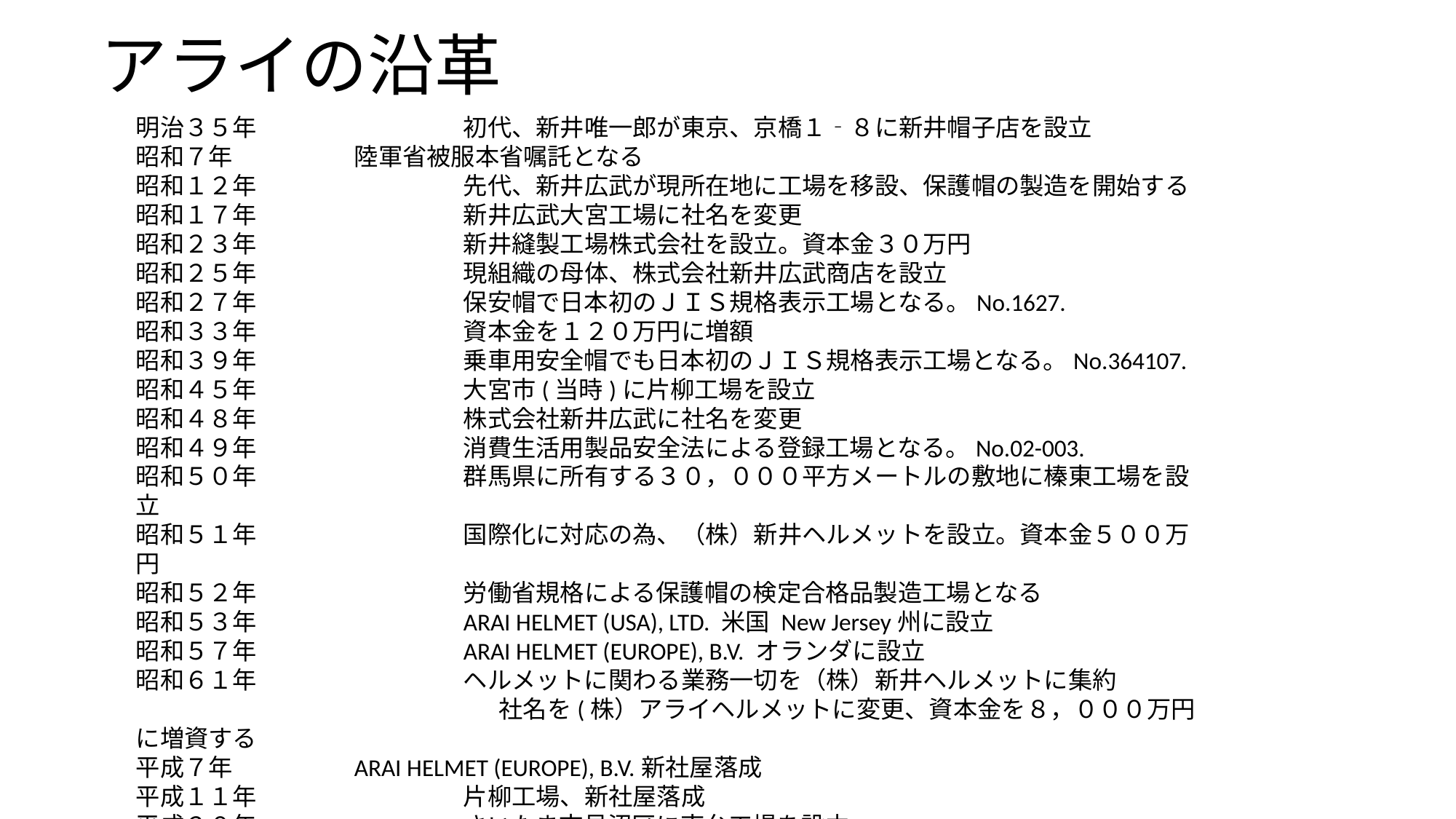

# アライの沿革
明治３５年		初代、新井唯一郎が東京、京橋１‐８に新井帽子店を設立
昭和７年		陸軍省被服本省嘱託となる
昭和１２年		先代、新井広武が現所在地に工場を移設、保護帽の製造を開始する
昭和１７年		新井広武大宮工場に社名を変更
昭和２３年		新井縫製工場株式会社を設立。資本金３０万円
昭和２５年		現組織の母体、株式会社新井広武商店を設立
昭和２７年		保安帽で日本初のＪＩＳ規格表示工場となる。No.1627.
昭和３３年		資本金を１２０万円に増額
昭和３９年		乗車用安全帽でも日本初のＪＩＳ規格表示工場となる。No.364107.
昭和４５年		大宮市(当時)に片柳工場を設立
昭和４８年		株式会社新井広武に社名を変更
昭和４９年		消費生活用製品安全法による登録工場となる。No.02-003.
昭和５０年		群馬県に所有する３０，０００平方メートルの敷地に榛東工場を設立
昭和５１年		国際化に対応の為、（株）新井ヘルメットを設立。資本金５００万円
昭和５２年		労働省規格による保護帽の検定合格品製造工場となる
昭和５３年		ARAI HELMET (USA), LTD. 米国 New Jersey州に設立
昭和５７年		ARAI HELMET (EUROPE), B.V. オランダに設立
昭和６１年		ヘルメットに関わる業務一切を（株）新井ヘルメットに集約
　　　　　　　　　　　　　　　社名を(株）アライヘルメットに変更、資本金を８，０００万円に増資する
平成７年		ARAI HELMET (EUROPE), B.V.新社屋落成
平成１１年		片柳工場、新社屋落成
平成２０年		さいたま市見沼区に南台工場を設立
平成２２年		（株）アライヘルメット榛東設立（榛東工場）
平成２３年		ARAI HELMET (USA), INC. 米国Pennsylvania州に設立